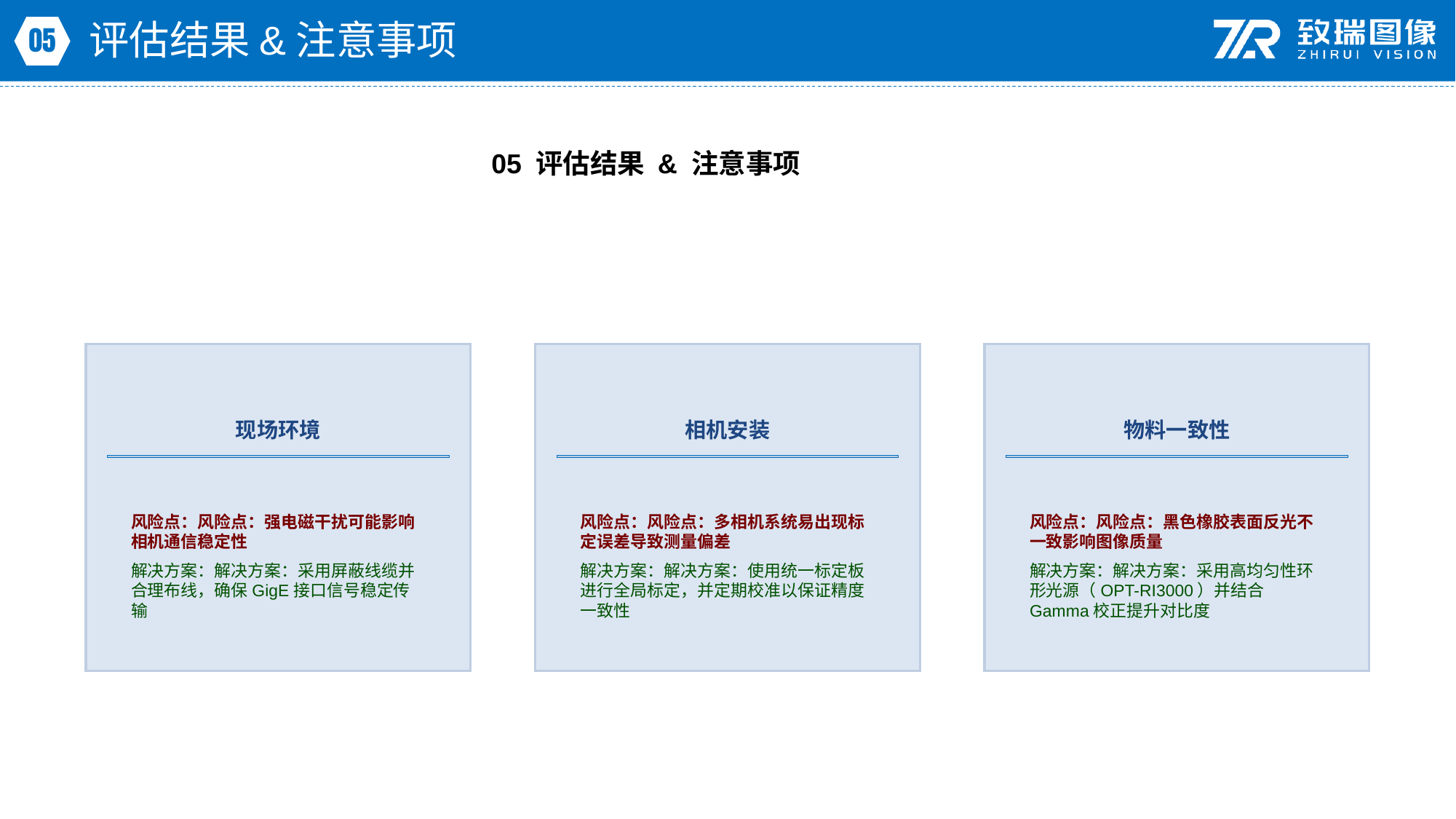

评估结果&注意事项
05

05 评估结果 & 注意事项

现场环境

相机安装

物料一致性

风险点：风险点：强电磁干扰可能影响相机通信稳定性
解决方案：解决方案：采用屏蔽线缆并合理布线，确保GigE接口信号稳定传输

风险点：风险点：多相机系统易出现标定误差导致测量偏差
解决方案：解决方案：使用统一标定板进行全局标定，并定期校准以保证精度一致性

风险点：风险点：黑色橡胶表面反光不一致影响图像质量
解决方案：解决方案：采用高均匀性环形光源（OPT-RI3000）并结合Gamma校正提升对比度